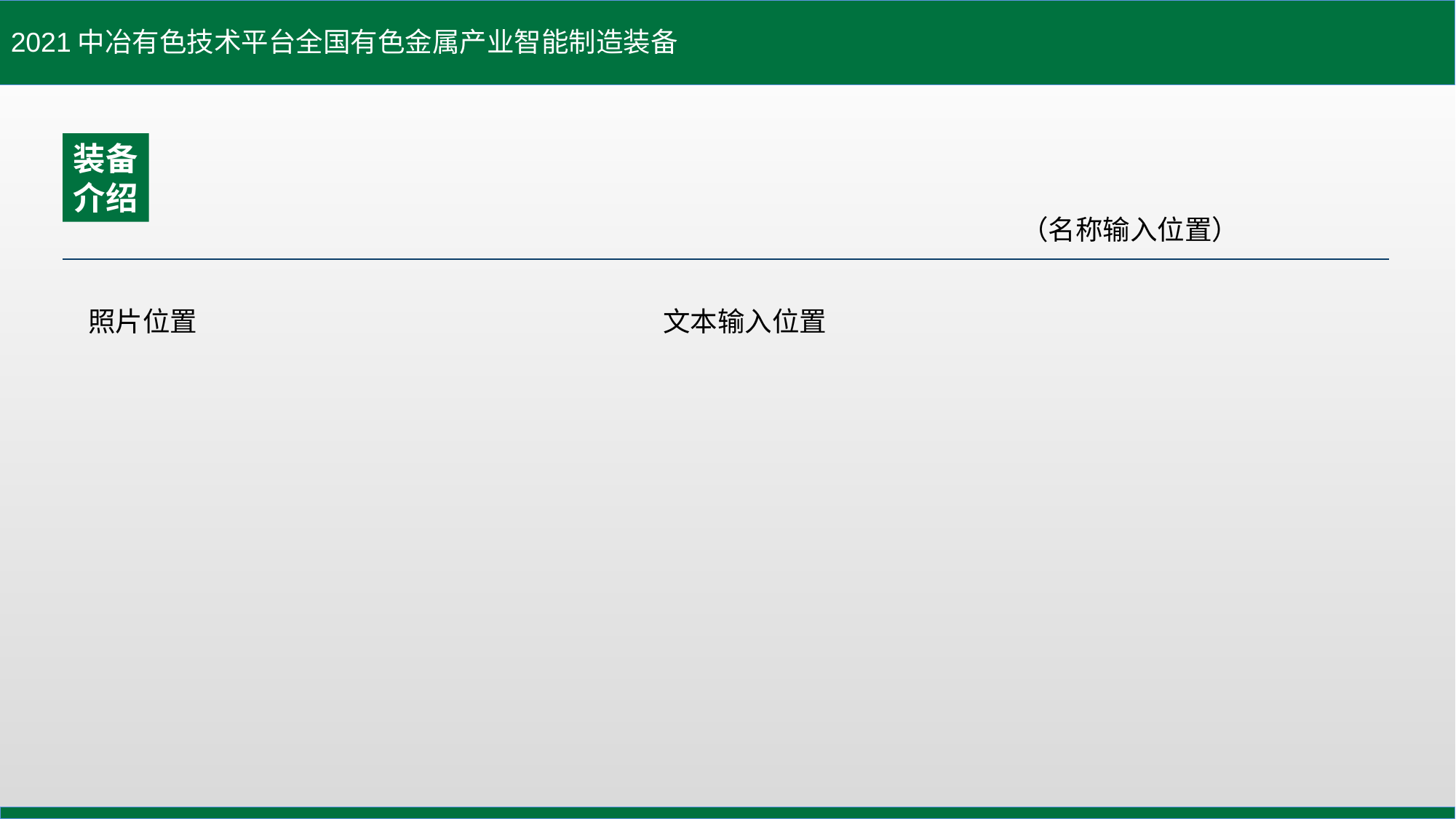

2021中冶有色技术平台全国有色金属产业智能制造装备
装备
介绍
                                  （名称输入位置）
照片位置
文本输入位置